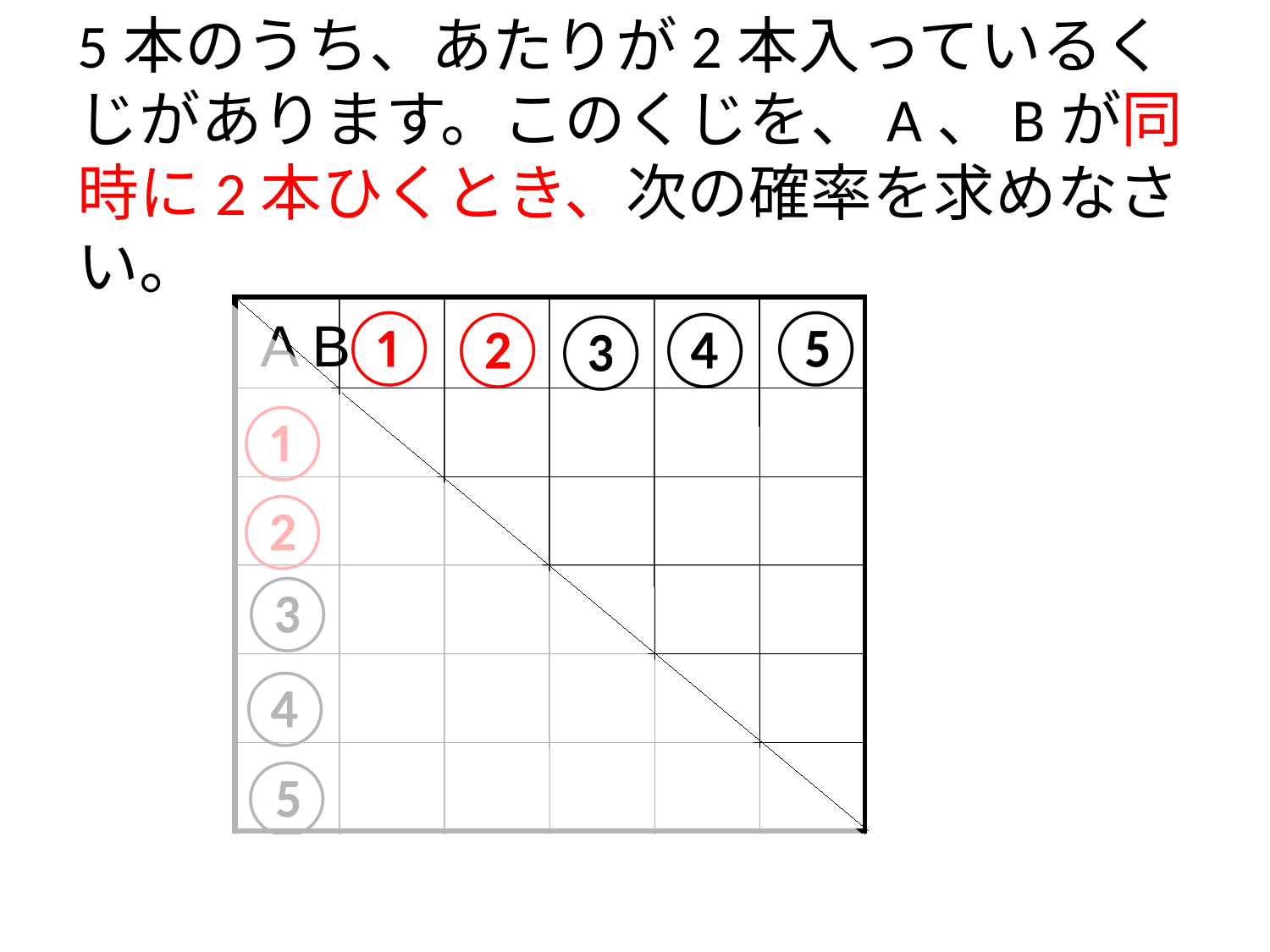

# 5本のうち、あたりが2本入っているくじがあります。このくじを、A、Bが同時に2本ひくとき、次の確率を求めなさい。
⑤
①
②
④

③

A B

①

②
③
④
⑤